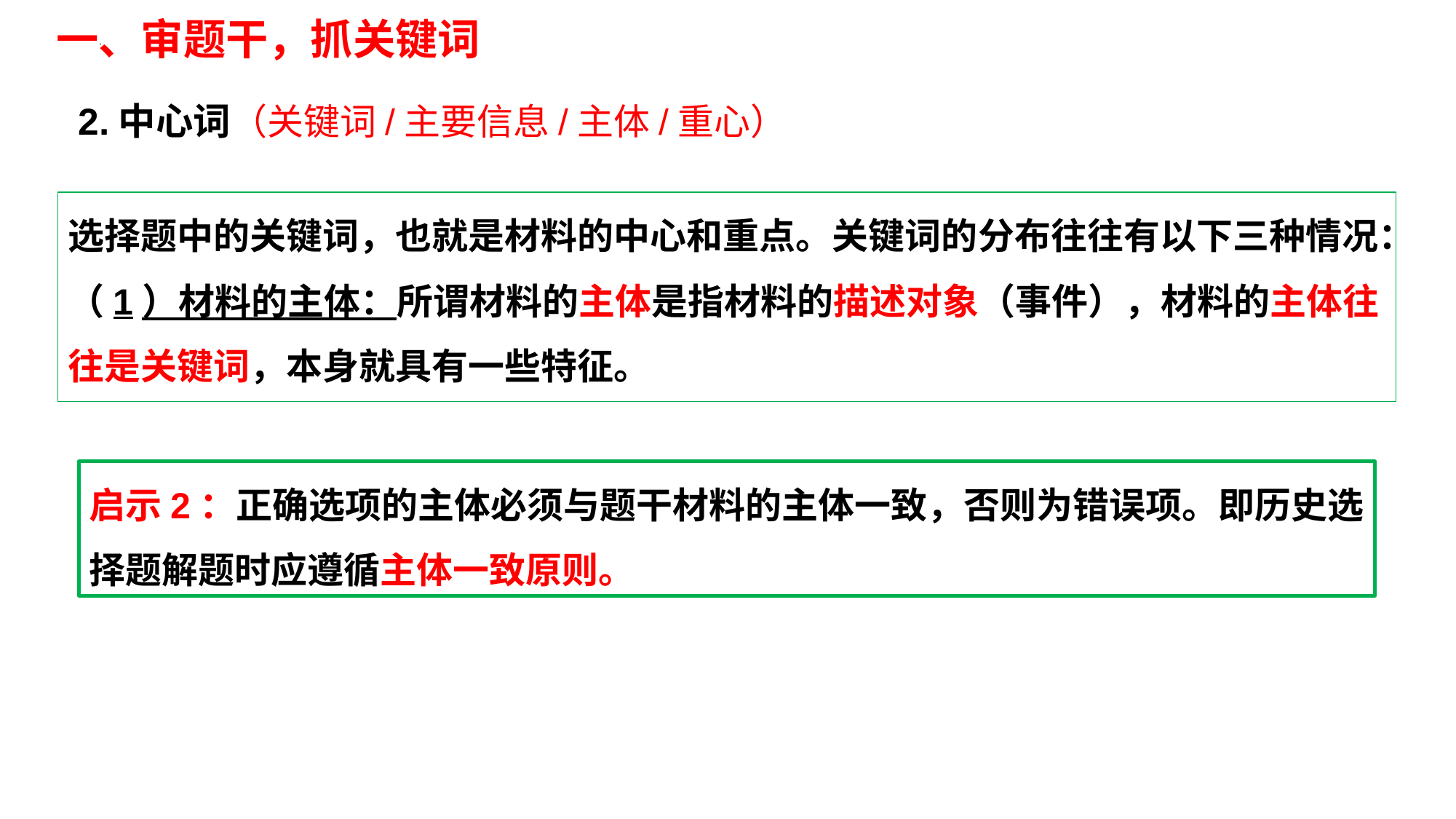

一、审题干，抓关键词
2.中心词（关键词/主要信息/主体/重心）
选择题中的关键词，也就是材料的中心和重点。关键词的分布往往有以下三种情况：
（1）材料的主体：所谓材料的主体是指材料的描述对象（事件），材料的主体往往是关键词，本身就具有一些特征。

启示2：正确选项的主体必须与题干材料的主体一致，否则为错误项。即历史选择题解题时应遵循主体一致原则。